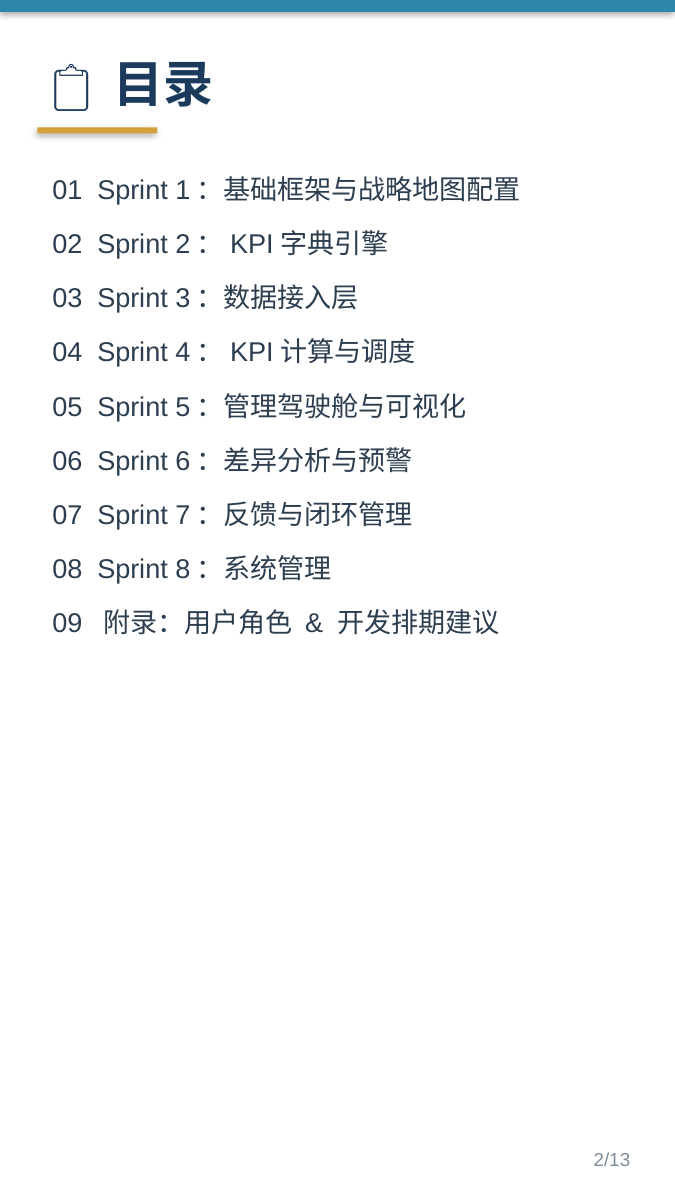

📋 目录

01  Sprint 1：基础框架与战略地图配置
02  Sprint 2：KPI字典引擎
03  Sprint 3：数据接入层
04  Sprint 4：KPI计算与调度
05  Sprint 5：管理驾驶舱与可视化
06  Sprint 6：差异分析与预警
07  Sprint 7：反馈与闭环管理
08  Sprint 8：系统管理
09  附录：用户角色 & 开发排期建议
2/13